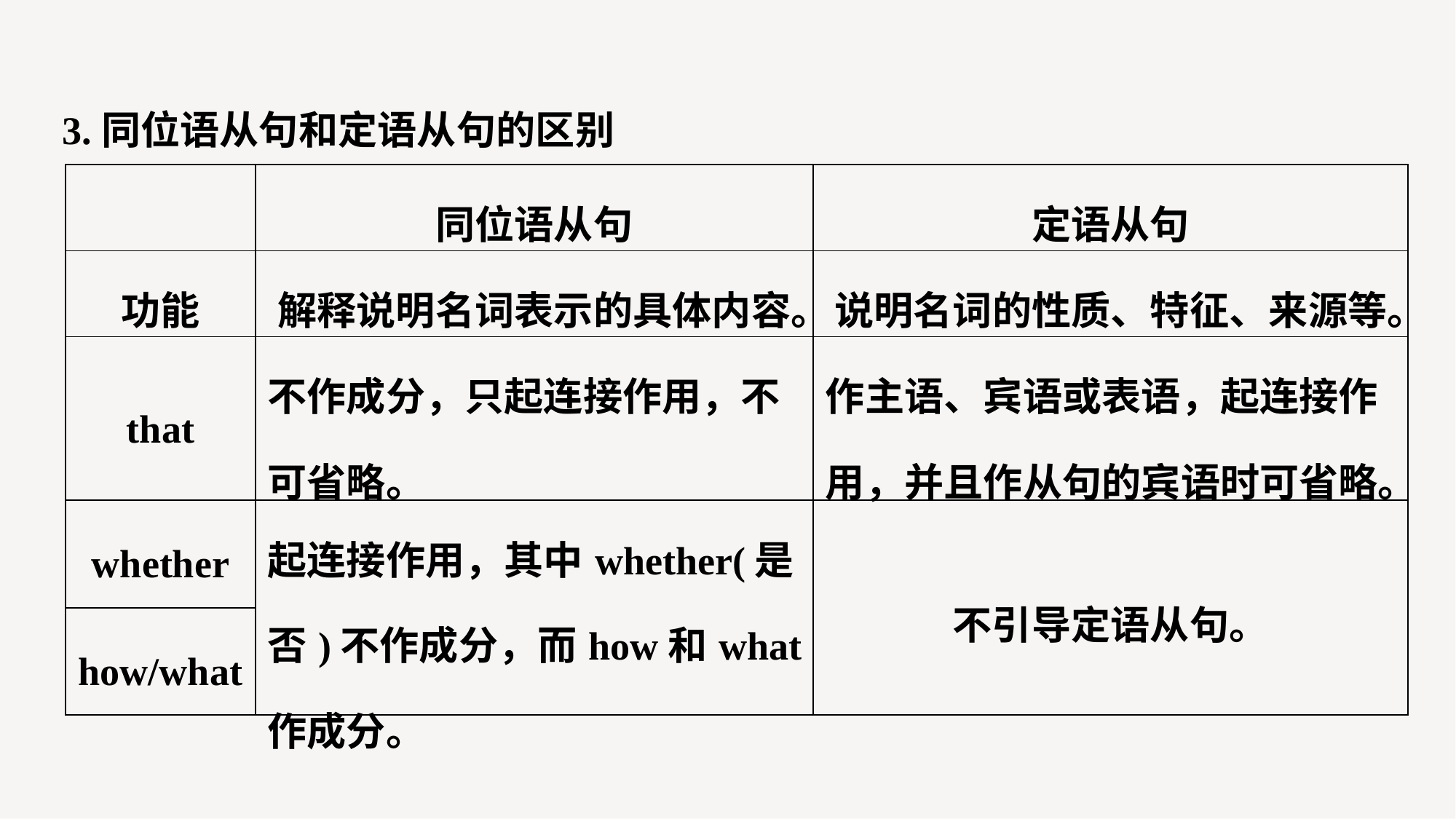

3.同位语从句和定语从句的区别
|  | 同位语从句 | 定语从句 |
| --- | --- | --- |
| 功能 | 解释说明名词表示的具体内容。 | 说明名词的性质、特征、来源等。 |
| that | 不作成分，只起连接作用，不可省略。 | 作主语、宾语或表语，起连接作用，并且作从句的宾语时可省略。 |
| whether | 起连接作用，其中whether(是否)不作成分，而how和what作成分。 | 不引导定语从句。 |
| how/what |  |  |